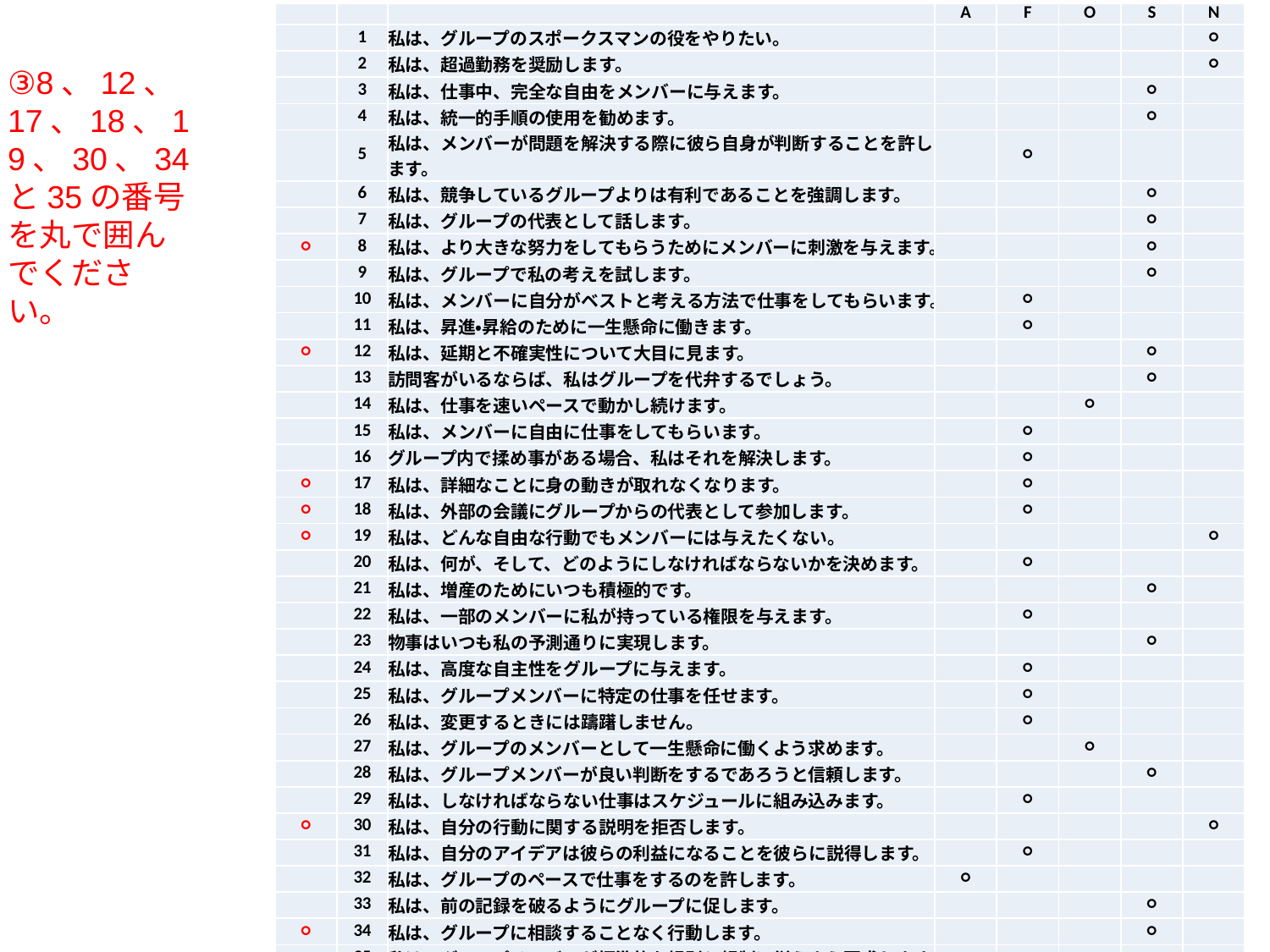

|  |  |  | A | F | O | S | N |
| --- | --- | --- | --- | --- | --- | --- | --- |
|  | 1 | 私は、グループのスポークスマンの役をやりたい。 |  |  |  |  | ○ |
|  | 2 | 私は、超過勤務を奨励します。 |  |  |  |  | ○ |
|  | 3 | 私は、仕事中、完全な自由をメンバーに与えます。 |  |  |  | ○ |  |
|  | 4 | 私は、統一的手順の使用を勧めます。 |  |  |  | ○ |  |
|  | 5 | 私は、メンバーが問題を解決する際に彼ら自身が判断することを許します。 |  | ○ |  |  |  |
|  | 6 | 私は、競争しているグループよりは有利であることを強調します。 |  |  |  | ○ |  |
|  | 7 | 私は、グループの代表として話します。 |  |  |  | ○ |  |
| ○ | 8 | 私は、より大きな努力をしてもらうためにメンバーに刺激を与えます。 |  |  |  | ○ |  |
|  | 9 | 私は、グループで私の考えを試します。 |  |  |  | ○ |  |
|  | 10 | 私は、メンバーに自分がベストと考える方法で仕事をしてもらいます。 |  | ○ |  |  |  |
|  | 11 | 私は、昇進・昇給のために一生懸命に働きます。 |  | ○ |  |  |  |
| ○ | 12 | 私は、延期と不確実性について大目に見ます。 |  |  |  | ○ |  |
|  | 13 | 訪問客がいるならば、私はグループを代弁するでしょう。 |  |  |  | ○ |  |
|  | 14 | 私は、仕事を速いペースで動かし続けます。 |  |  | ○ |  |  |
|  | 15 | 私は、メンバーに自由に仕事をしてもらいます。 |  | ○ |  |  |  |
|  | 16 | グループ内で揉め事がある場合、私はそれを解決します。 |  | ○ |  |  |  |
| ○ | 17 | 私は、詳細なことに身の動きが取れなくなります。 |  | ○ |  |  |  |
| ○ | 18 | 私は、外部の会議にグループからの代表として参加します。 |  | ○ |  |  |  |
| ○ | 19 | 私は、どんな自由な行動でもメンバーには与えたくない。 |  |  |  |  | ○ |
|  | 20 | 私は、何が、そして、どのようにしなければならないかを決めます。 |  | ○ |  |  |  |
|  | 21 | 私は、増産のためにいつも積極的です。 |  |  |  | ○ |  |
|  | 22 | 私は、一部のメンバーに私が持っている権限を与えます。 |  | ○ |  |  |  |
|  | 23 | 物事はいつも私の予測通りに実現します。 |  |  |  | ○ |  |
|  | 24 | 私は、高度な自主性をグループに与えます。 |  | ○ |  |  |  |
|  | 25 | 私は、グループメンバーに特定の仕事を任せます。 |  | ○ |  |  |  |
|  | 26 | 私は、変更するときには躊躇しません。 |  | ○ |  |  |  |
|  | 27 | 私は、グループのメンバーとして一生懸命に働くよう求めます。 |  |  | ○ |  |  |
|  | 28 | 私は、グループメンバーが良い判断をするであろうと信頼します。 |  |  |  | ○ |  |
|  | 29 | 私は、しなければならない仕事はスケジュールに組み込みます。 |  | ○ |  |  |  |
| ○ | 30 | 私は、自分の行動に関する説明を拒否します。 |  |  |  |  | ○ |
|  | 31 | 私は、自分のアイデアは彼らの利益になることを彼らに説得します。 |  | ○ |  |  |  |
|  | 32 | 私は、グループのペースで仕事をするのを許します。 | ○ |  |  |  |  |
|  | 33 | 私は、前の記録を破るようにグループに促します。 |  |  |  | ○ |  |
| ○ | 34 | 私は、グループに相談することなく行動します。 |  |  |  | ○ |  |
| ○ | 35 | 私は、グループメンバーが標準的な規則と規制に従うよう要求します。 |  |  | ○ |  |  |
③8、12、17、18、19、30、34と35の番号を丸で囲んでください。
36